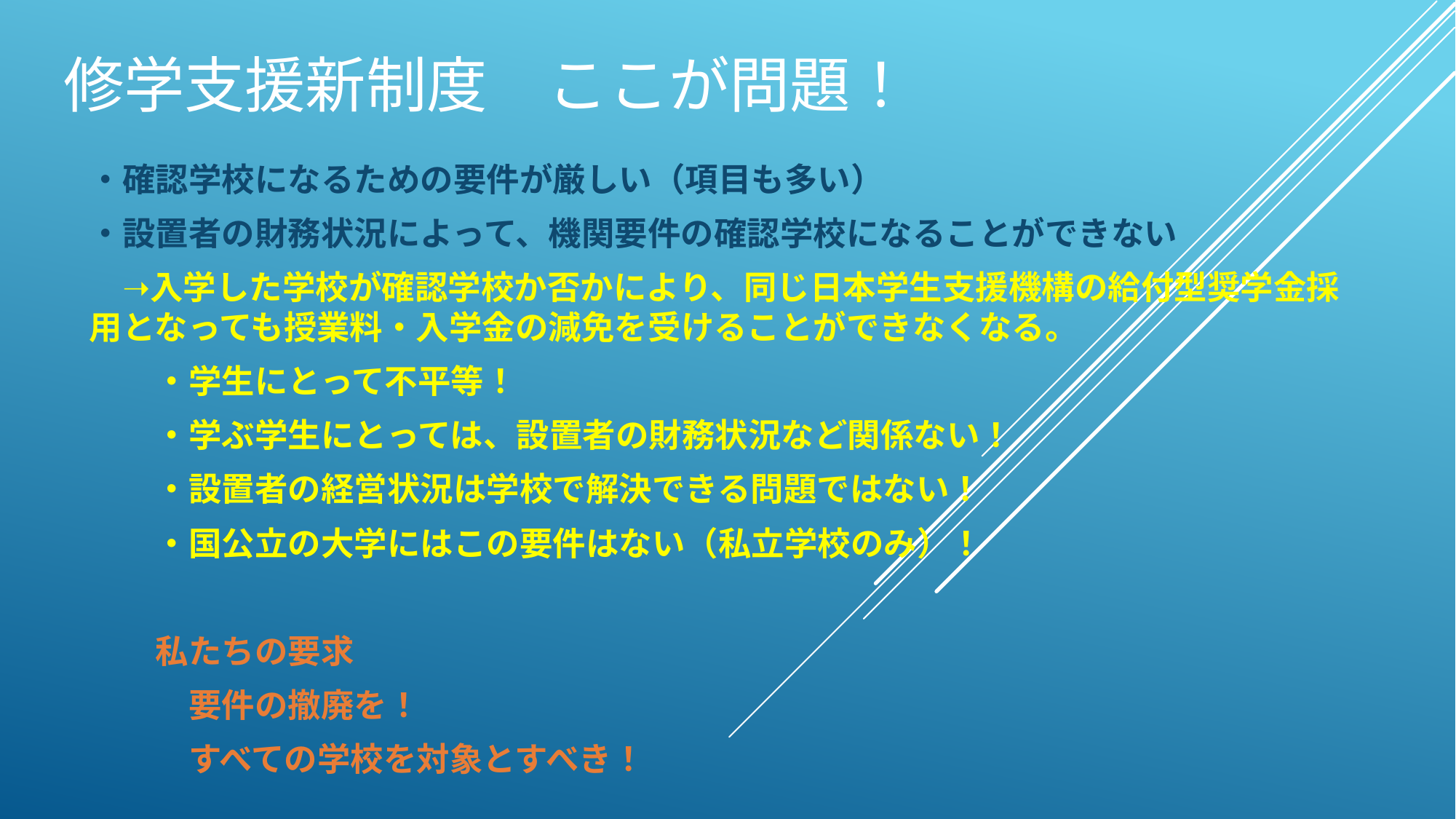

# 修学支援新制度　ここが問題！
・確認学校になるための要件が厳しい（項目も多い）
・設置者の財務状況によって、機関要件の確認学校になることができない
　➝入学した学校が確認学校か否かにより、同じ日本学生支援機構の給付型奨学金採用となっても授業料・入学金の減免を受けることができなくなる。
　　・学生にとって不平等！
　　・学ぶ学生にとっては、設置者の財務状況など関係ない！
　　・設置者の経営状況は学校で解決できる問題ではない！
　　・国公立の大学にはこの要件はない（私立学校のみ）！

　　私たちの要求
　　　要件の撤廃を！
　　　すべての学校を対象とすべき！